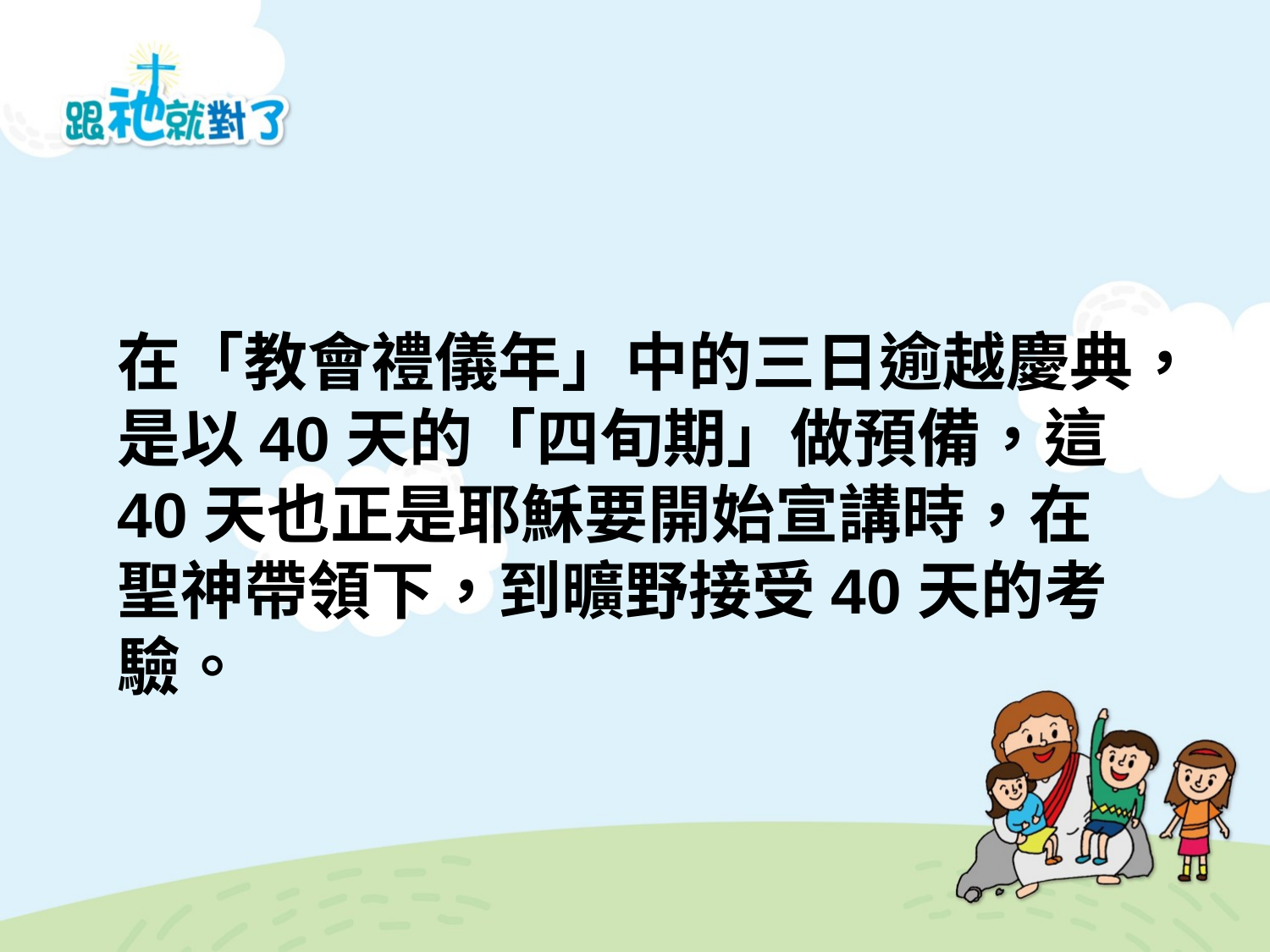

在「教會禮儀年」中的三日逾越慶典，是以40天的「四旬期」做預備，這40天也正是耶穌要開始宣講時，在聖神帶領下，到曠野接受40天的考驗。